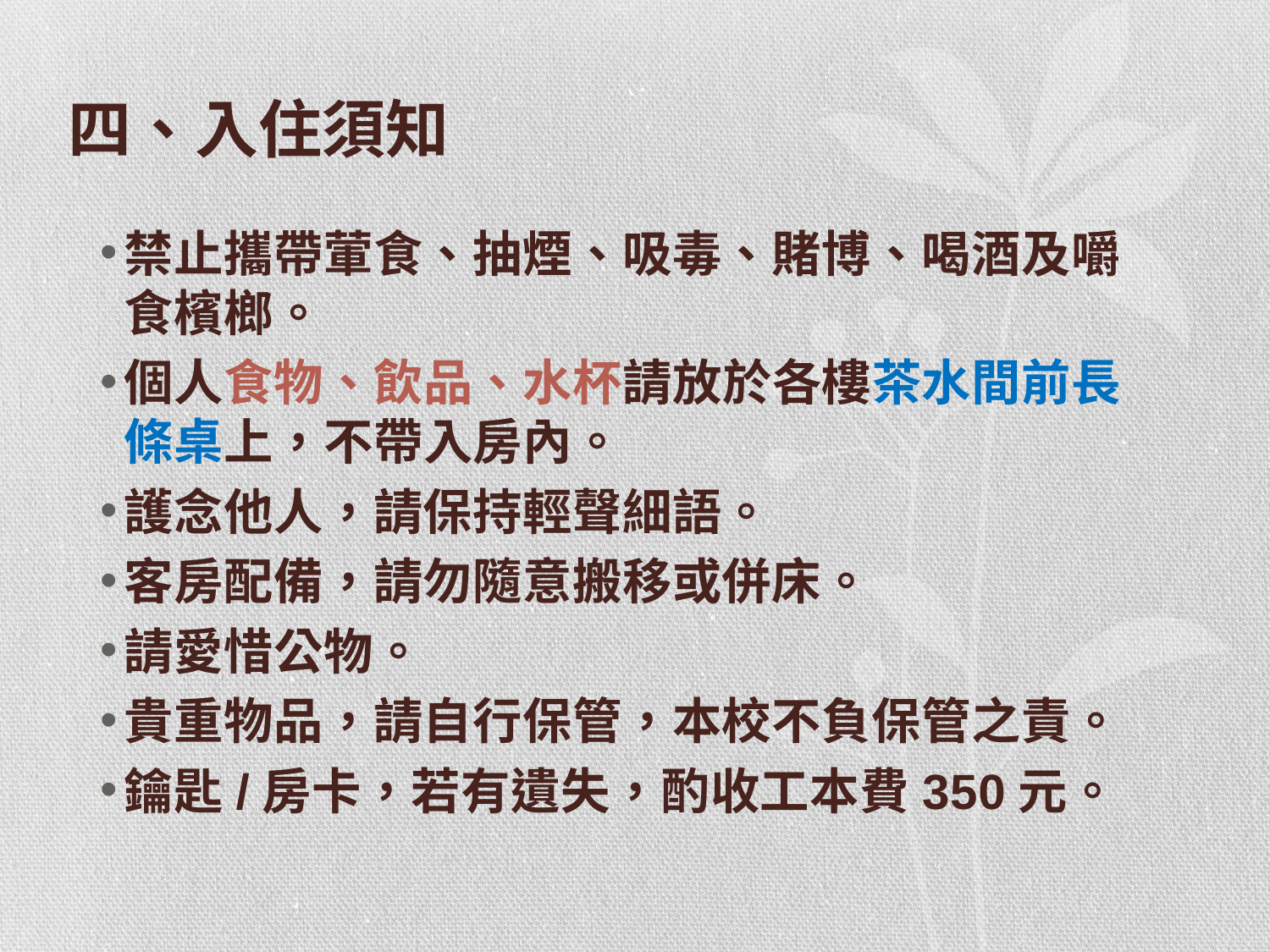

# 四、入住須知
禁止攜帶葷食、抽煙、吸毒、賭博、喝酒及嚼食檳榔。
個人食物、飲品、水杯請放於各樓茶水間前長條桌上，不帶入房內。
護念他人，請保持輕聲細語。
客房配備，請勿隨意搬移或併床。
請愛惜公物。
貴重物品，請自行保管，本校不負保管之責。
鑰匙/房卡，若有遺失，酌收工本費350元。